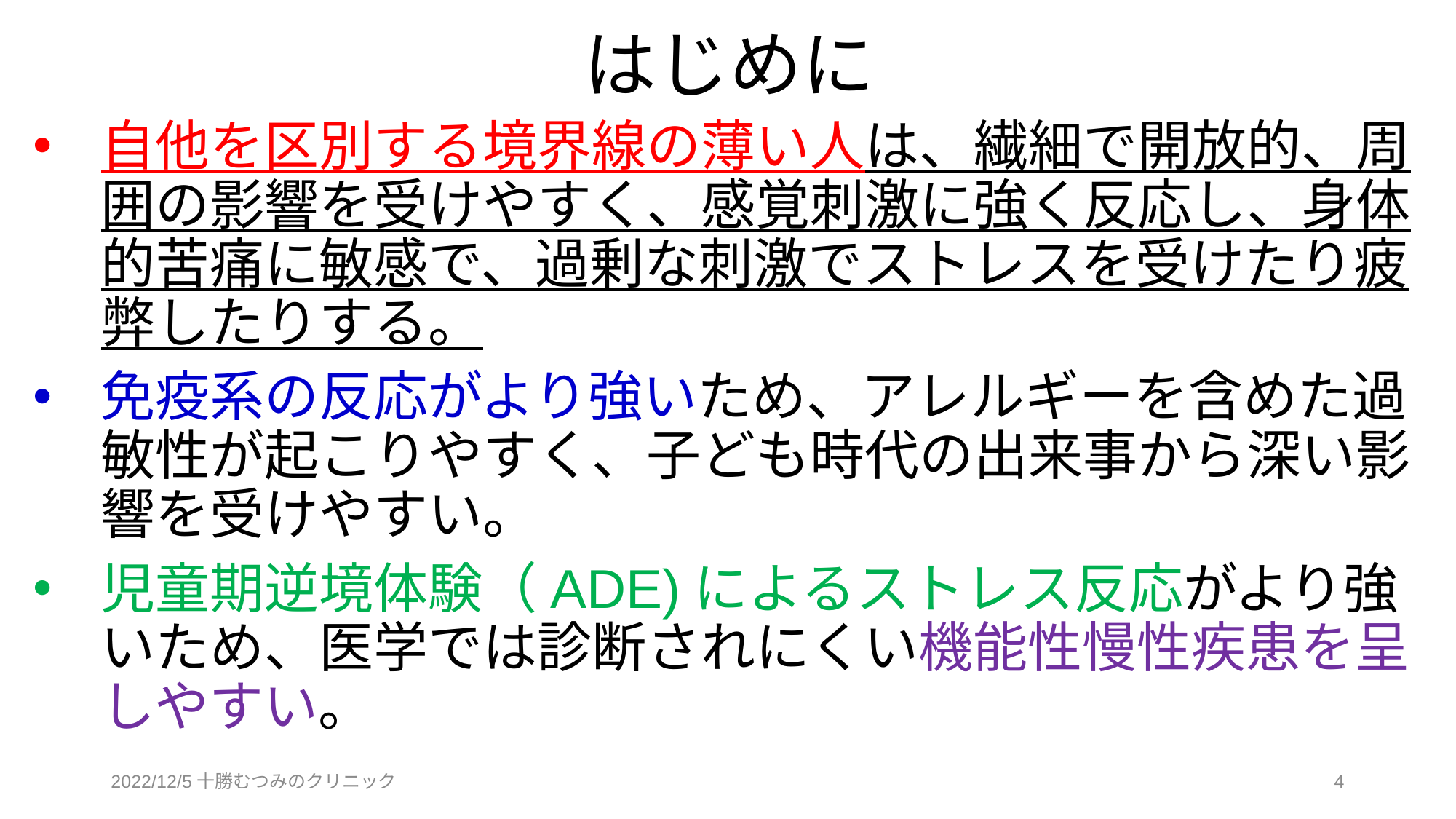

# はじめに
自他を区別する境界線の薄い人は、繊細で開放的、周囲の影響を受けやすく、感覚刺激に強く反応し、身体的苦痛に敏感で、過剰な刺激でストレスを受けたり疲弊したりする。
免疫系の反応がより強いため、アレルギーを含めた過敏性が起こりやすく、子ども時代の出来事から深い影響を受けやすい。
児童期逆境体験（ADE)によるストレス反応がより強いため、医学では診断されにくい機能性慢性疾患を呈しやすい。
2022/12/5十勝むつみのクリニック
4